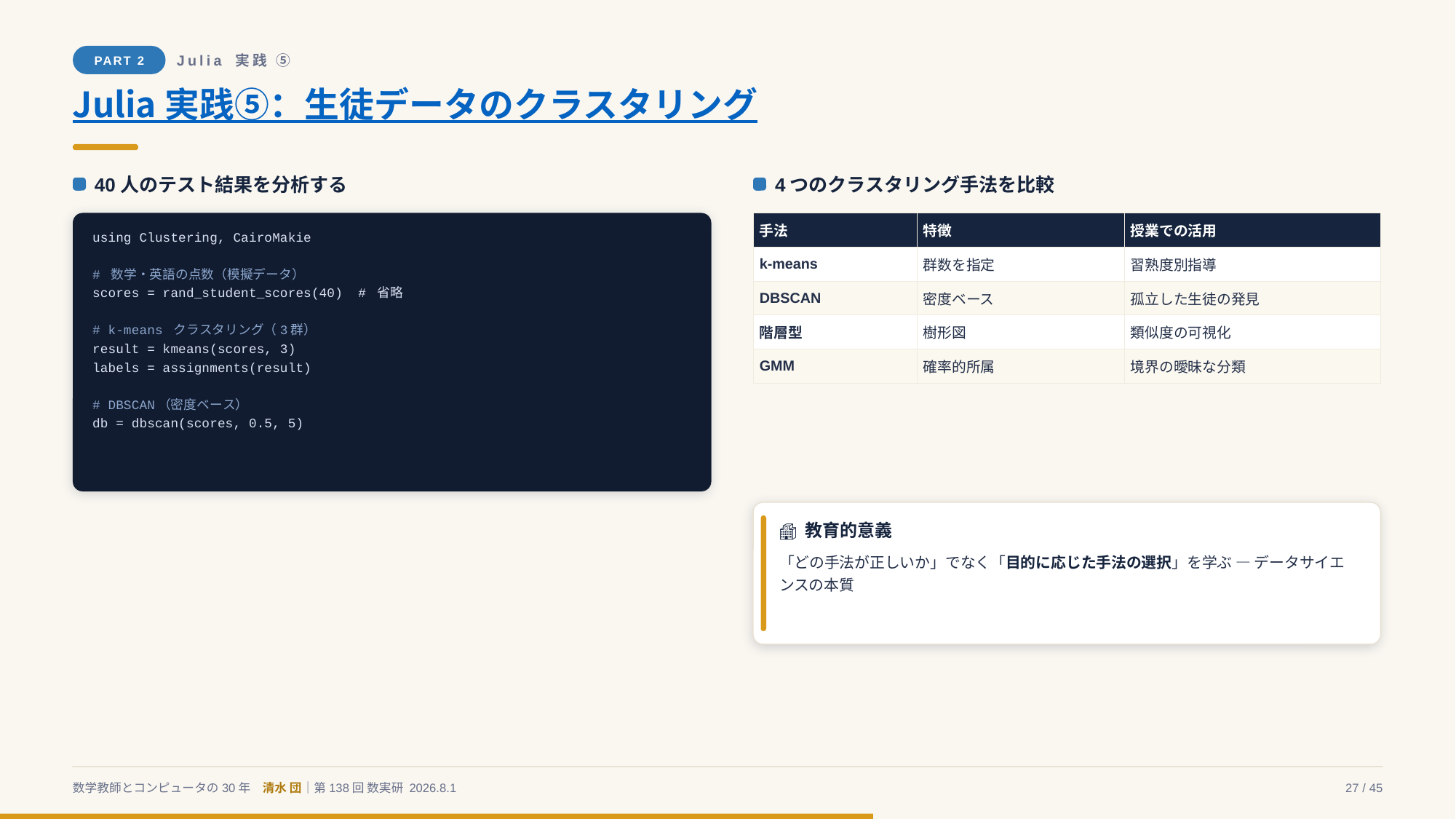

PART 2
Julia 実践 ⑤
Julia 実践⑤：生徒データのクラスタリング

40人のテスト結果を分析する
4つのクラスタリング手法を比較

| 手法 | 特徴 | 授業での活用 |
| --- | --- | --- |
| k-means | 群数を指定 | 習熟度別指導 |
| DBSCAN | 密度ベース | 孤立した生徒の発見 |
| 階層型 | 樹形図 | 類似度の可視化 |
| GMM | 確率的所属 | 境界の曖昧な分類 |
using Clustering, CairoMakie

# 数学・英語の点数（模擬データ）
scores = rand_student_scores(40)  # 省略

# k-means クラスタリング（3群）
result = kmeans(scores, 3)
labels = assignments(result)

# DBSCAN（密度ベース）
db = dbscan(scores, 0.5, 5)

🏫 教育的意義

「どの手法が正しいか」でなく「目的に応じた手法の選択」を学ぶ ― データサイエンスの本質

数学教師とコンピュータの30年　清水 団｜第138回 数実研 2026.8.1
27 / 45